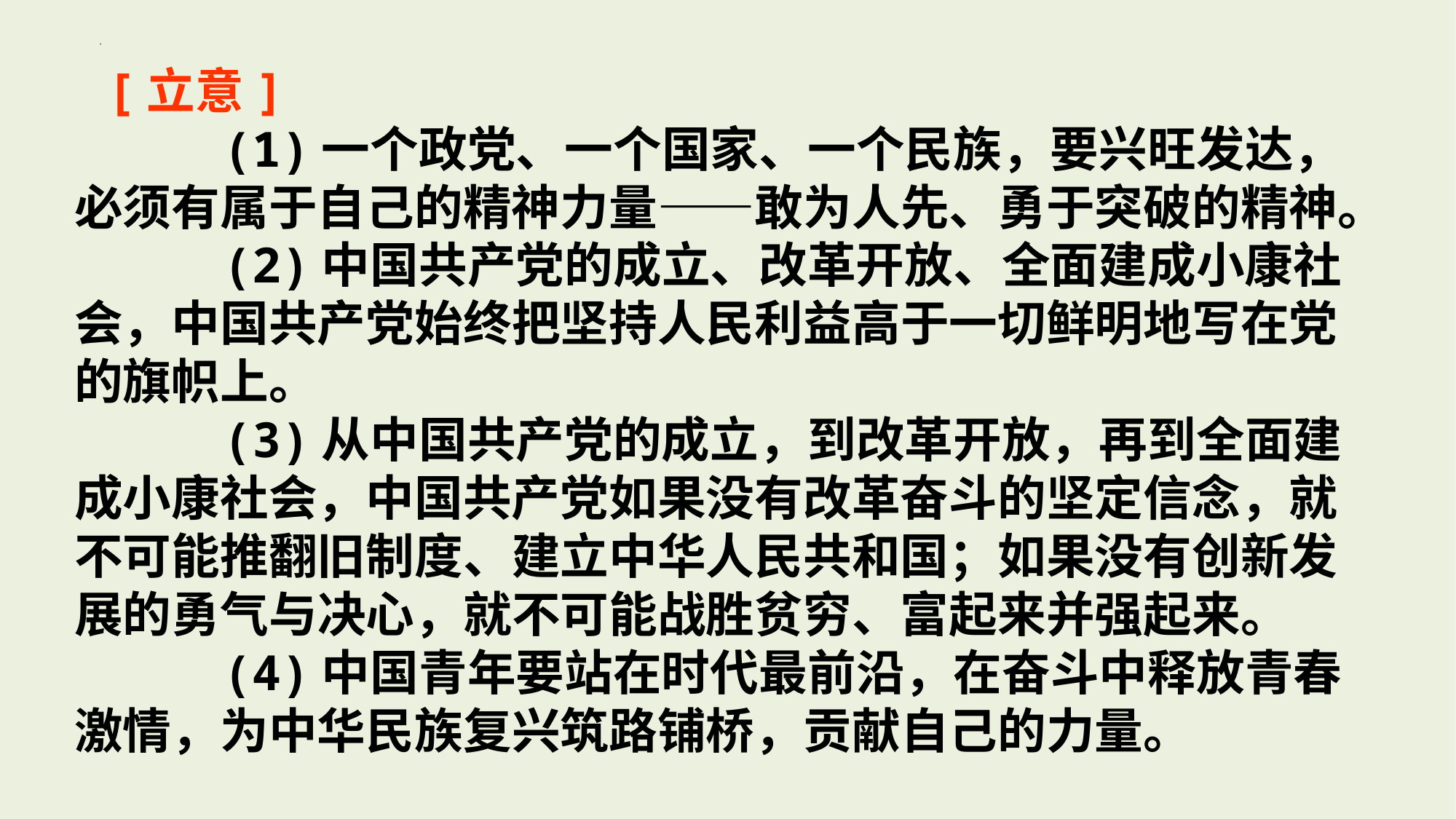

[立意]
    (1)一个政党、一个国家、一个民族，要兴旺发达，必须有属于自己的精神力量——敢为人先、勇于突破的精神。
    (2)中国共产党的成立、改革开放、全面建成小康社会，中国共产党始终把坚持人民利益高于一切鲜明地写在党的旗帜上。
    (3)从中国共产党的成立，到改革开放，再到全面建成小康社会，中国共产党如果没有改革奋斗的坚定信念，就不可能推翻旧制度、建立中华人民共和国；如果没有创新发展的勇气与决心，就不可能战胜贫穷、富起来并强起来。
    (4)中国青年要站在时代最前沿，在奋斗中释放青春激情，为中华民族复兴筑路铺桥，贡献自己的力量。